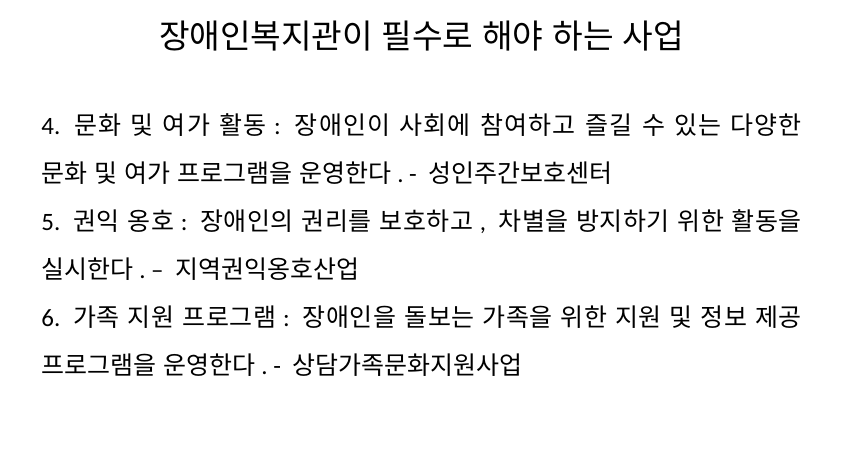

# 장애인복지관이 필수로 해야 하는 사업
4. 문화 및 여가 활동: 장애인이 사회에 참여하고 즐길 수 있는 다양한 문화 및 여가 프로그램을 운영한다. - 성인주간보호센터
5. 권익 옹호: 장애인의 권리를 보호하고, 차별을 방지하기 위한 활동을 실시한다. – 지역권익옹호산업
6. 가족 지원 프로그램: 장애인을 돌보는 가족을 위한 지원 및 정보 제공 프로그램을 운영한다. - 상담가족문화지원사업